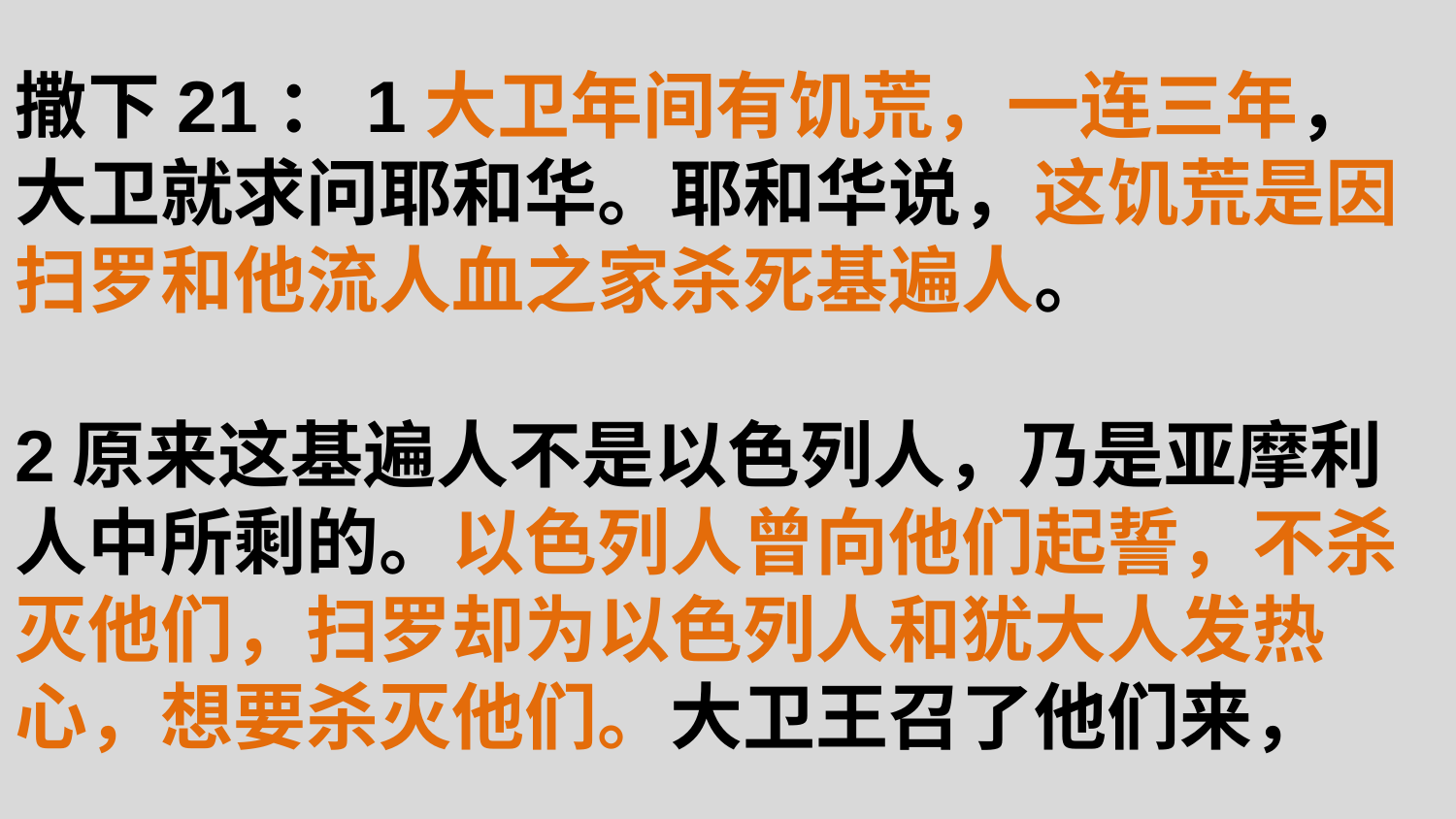

# 撒下21：1大卫年间有饥荒，一连三年，大卫就求问耶和华。耶和华说，这饥荒是因扫罗和他流人血之家杀死基遍人。 2原来这基遍人不是以色列人，乃是亚摩利人中所剩的。以色列人曾向他们起誓，不杀灭他们，扫罗却为以色列人和犹大人发热心，想要杀灭他们。大卫王召了他们来，